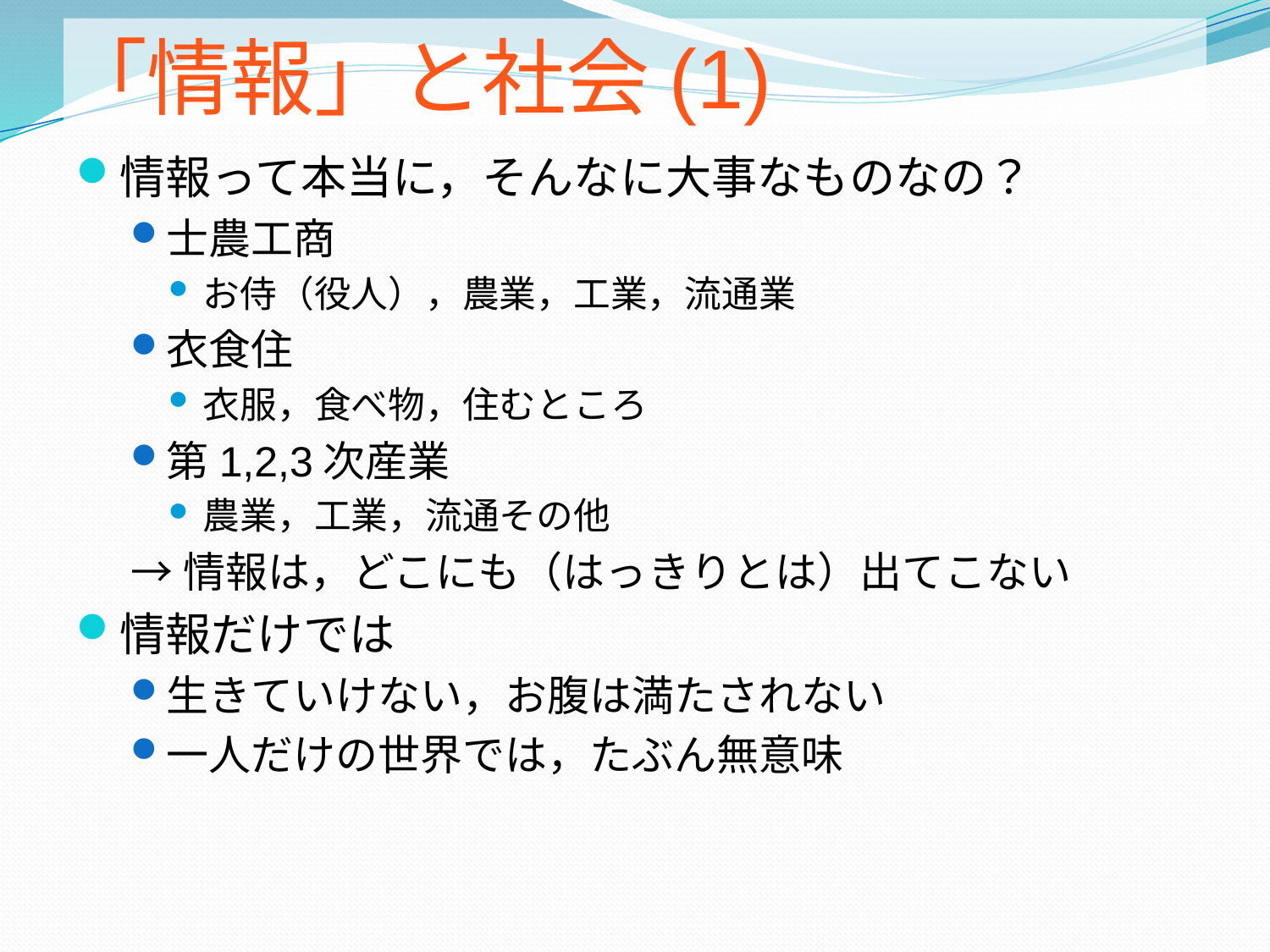

# 「情報」と社会(1)
情報って本当に，そんなに大事なものなの？
士農工商
お侍（役人），農業，工業，流通業
衣食住
衣服，食べ物，住むところ
第1,2,3次産業
農業，工業，流通その他
→情報は，どこにも（はっきりとは）出てこない
情報だけでは
生きていけない，お腹は満たされない
一人だけの世界では，たぶん無意味